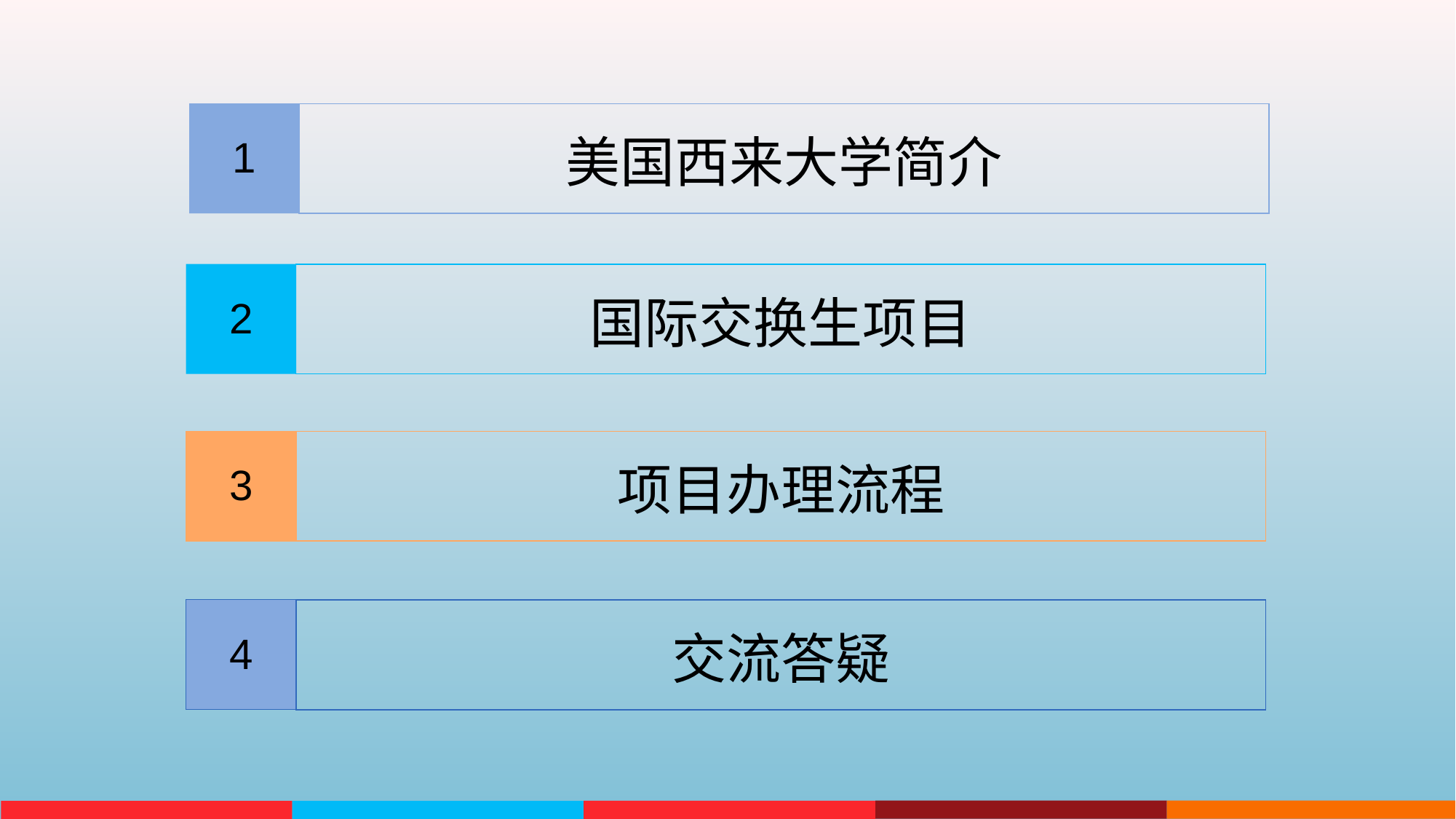

1
美国西来大学简介
2
国际交换生项目
3
项目办理流程
4
交流答疑
2